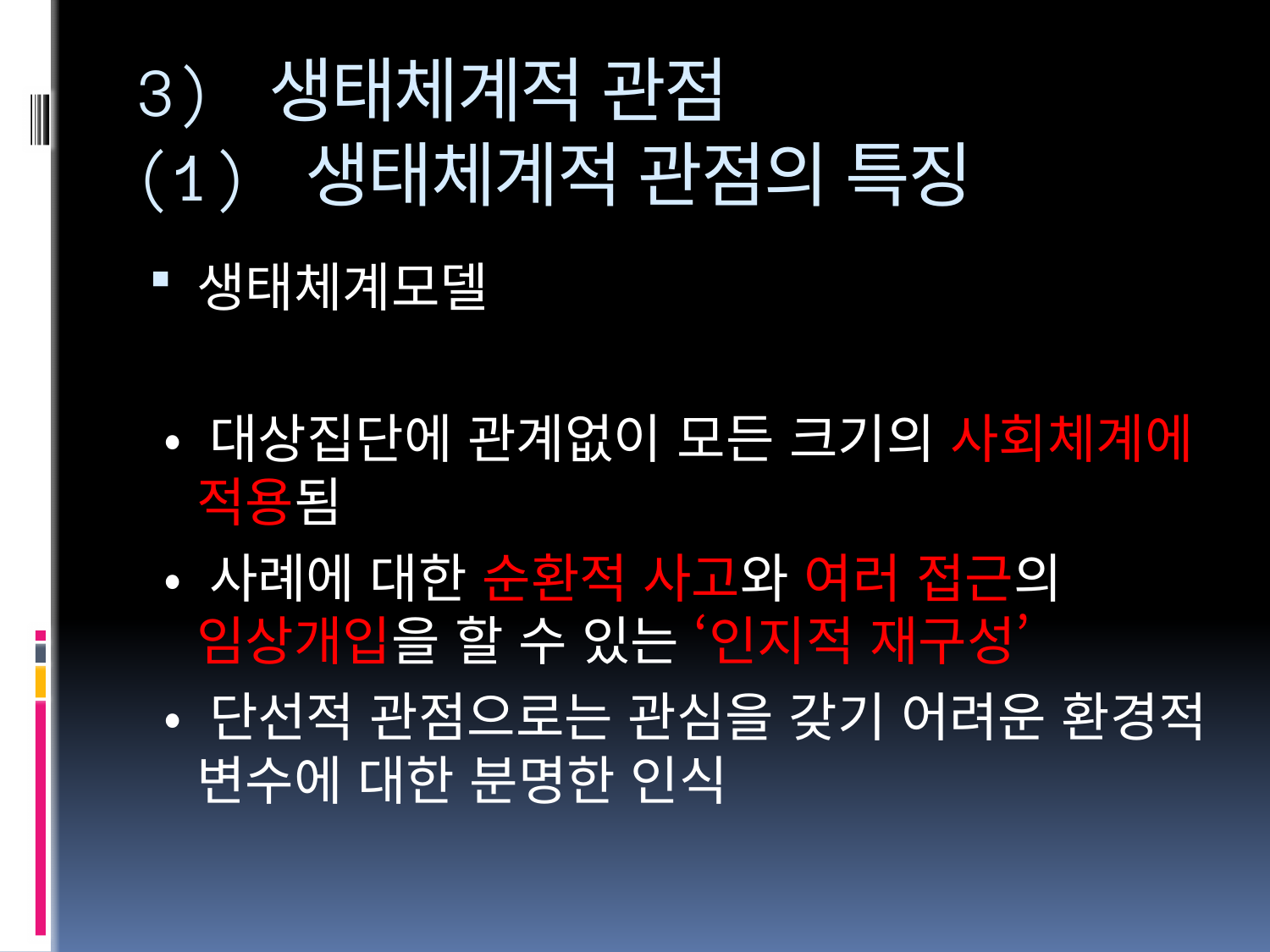

# 3) 생태체계적 관점 (1) 생태체계적 관점의 특징
생태체계모델

 • 대상집단에 관계없이 모든 크기의 사회체계에 적용됨
 • 사례에 대한 순환적 사고와 여러 접근의 임상개입을 할 수 있는 ‘인지적 재구성’
 • 단선적 관점으로는 관심을 갖기 어려운 환경적 변수에 대한 분명한 인식